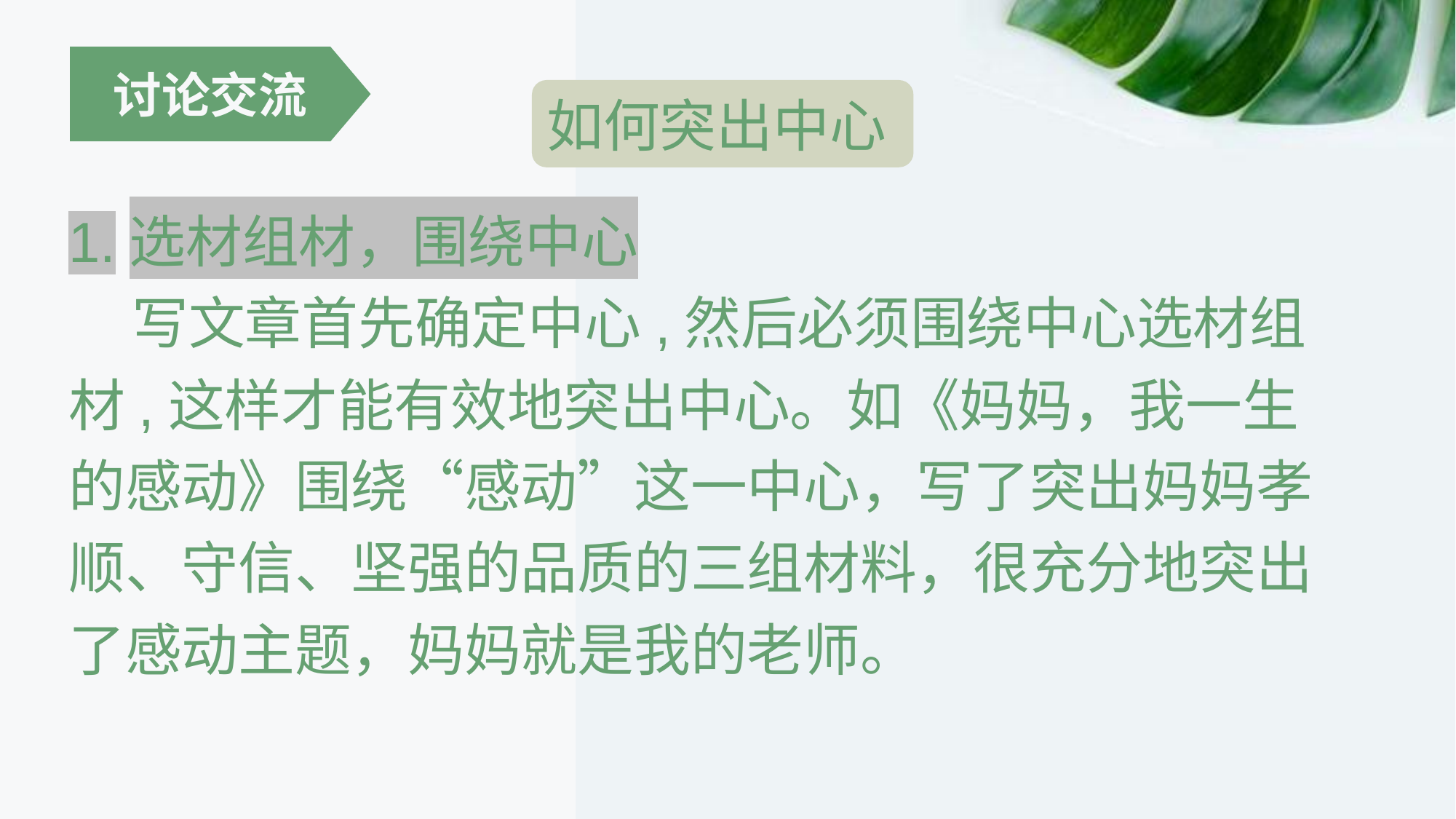

交流
讨论交流
如何突出中心
1.选材组材，围绕中心
     写文章首先确定中心,然后必须围绕中心选材组材,这样才能有效地突出中心。如《妈妈，我一生的感动》围绕“感动”这一中心，写了突出妈妈孝顺、守信、坚强的品质的三组材料，很充分地突出了感动主题，妈妈就是我的老师。